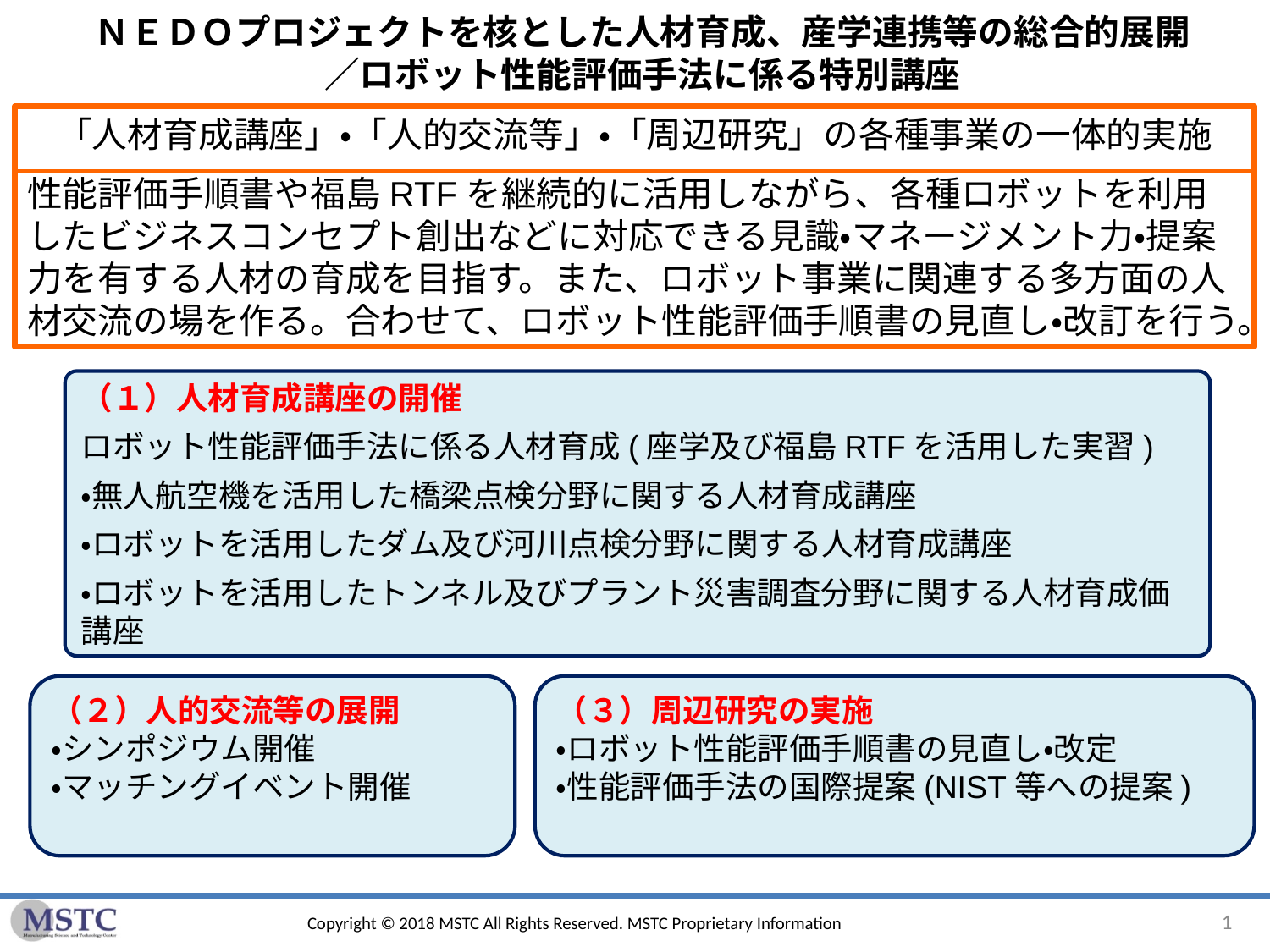

ＮＥＤＯプロジェクトを核とした人材育成、産学連携等の総合的展開
／ロボット性能評価手法に係る特別講座
「人材育成講座」・「人的交流等」・「周辺研究」の各種事業の一体的実施

性能評価手順書や福島RTFを継続的に活用しながら、各種ロボットを利用したビジネスコンセプト創出などに対応できる見識・マネージメント力・提案力を有する人材の育成を目指す。また、ロボット事業に関連する多方面の人材交流の場を作る。合わせて、ロボット性能評価手順書の見直し・改訂を行う。
（１）人材育成講座の開催
ロボット性能評価手法に係る人材育成(座学及び福島RTFを活用した実習)
・無人航空機を活用した橋梁点検分野に関する人材育成講座
・ロボットを活用したダム及び河川点検分野に関する人材育成講座
・ロボットを活用したトンネル及びプラント災害調査分野に関する人材育成価講座
（２）人的交流等の展開
・シンポジウム開催
・マッチングイベント開催
（３）周辺研究の実施
・ロボット性能評価手順書の見直し・改定
・性能評価手法の国際提案(NIST等への提案)
1